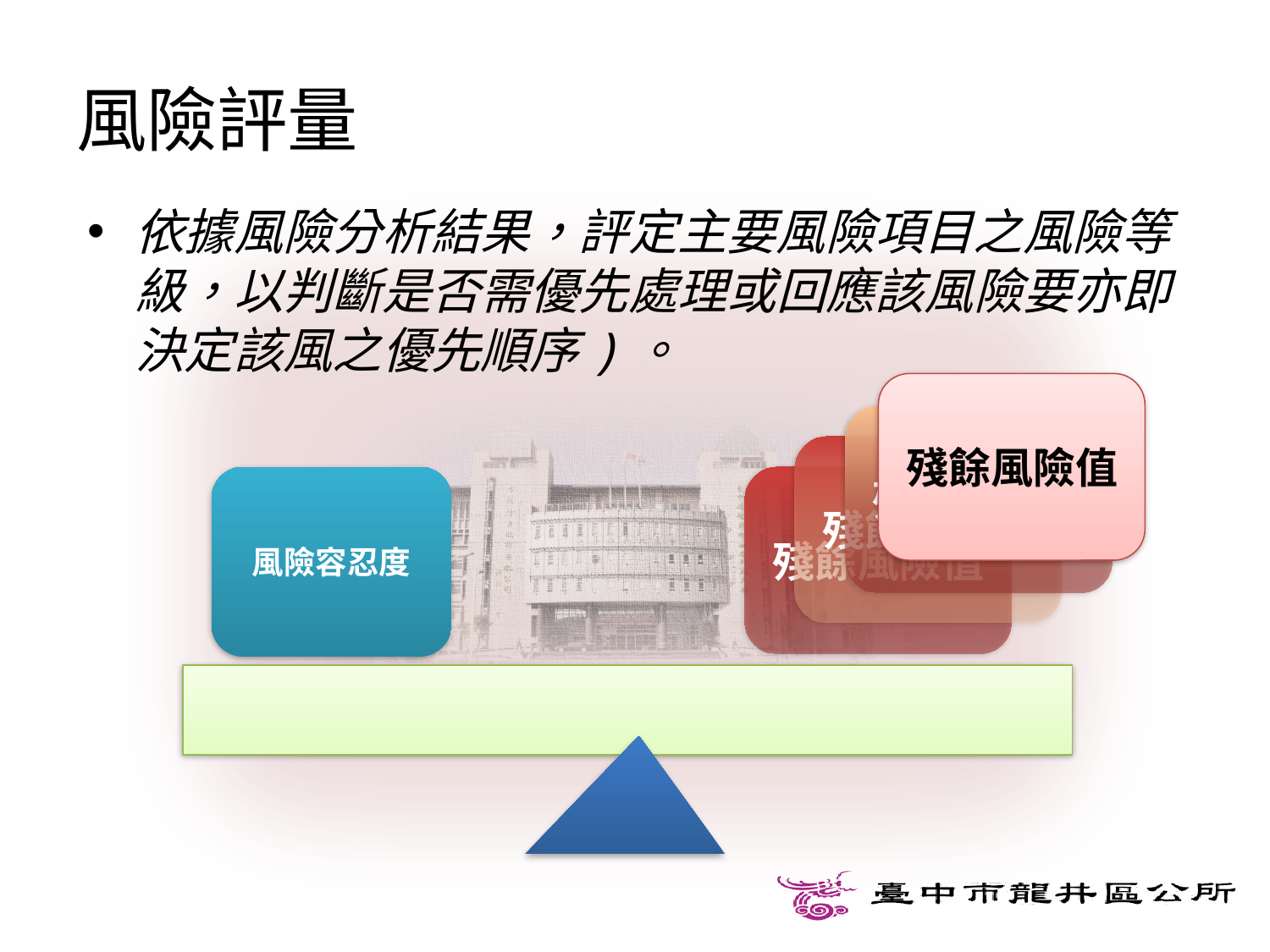

# 風險評量
依據風險分析結果，評定主要風險項目之風險等級，以判斷是否需優先處理或回應該風險要亦即決定該風之優先順序)。
殘餘風險值
殘餘風險值
殘餘風險值
風險容忍度
殘餘風險值